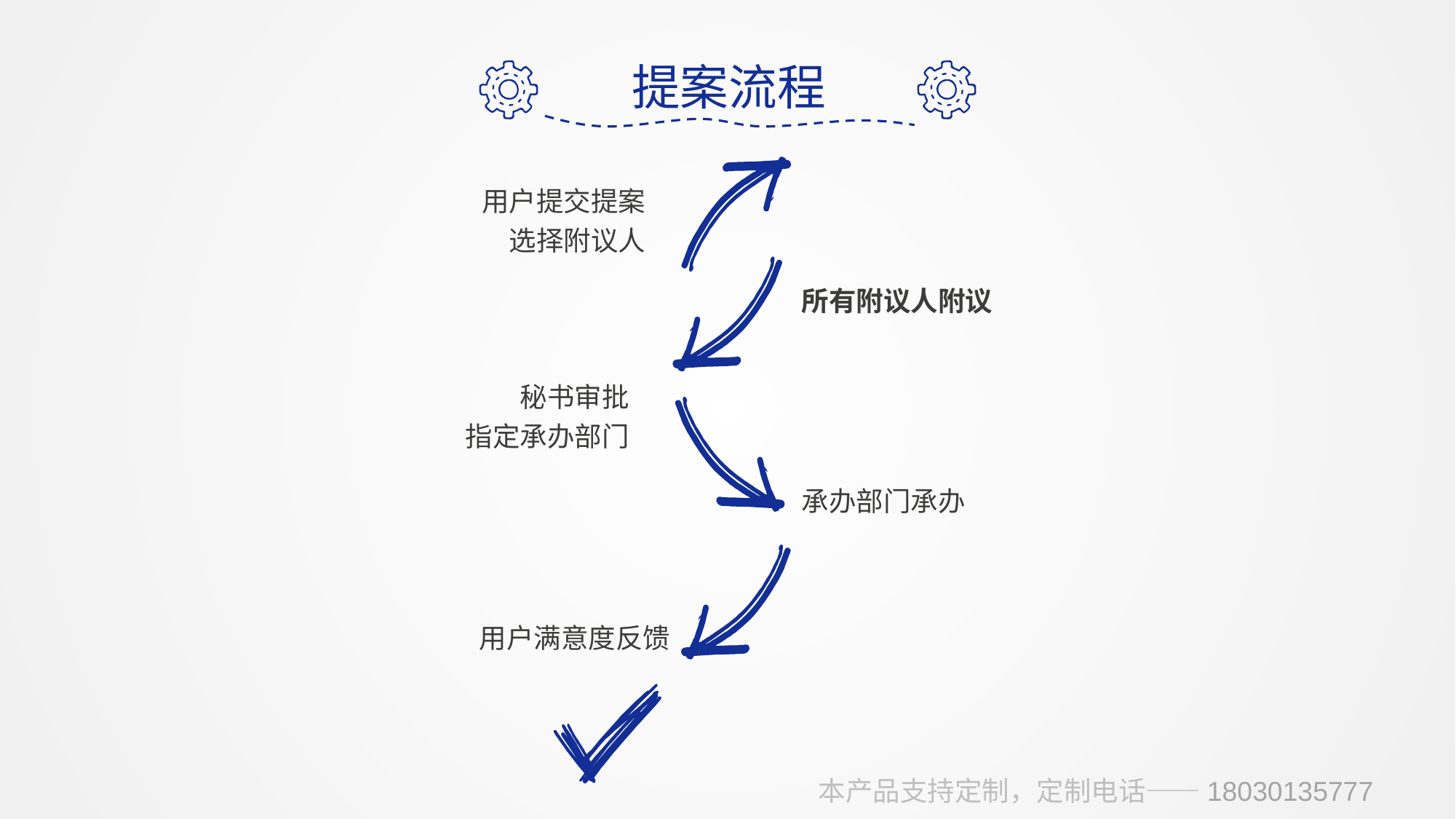

提案流程

用户提交提案
选择附议人

所有附议人附议
秘书审批
指定承办部门

承办部门承办

用户满意度反馈

本产品支持定制，定制电话——18030135777